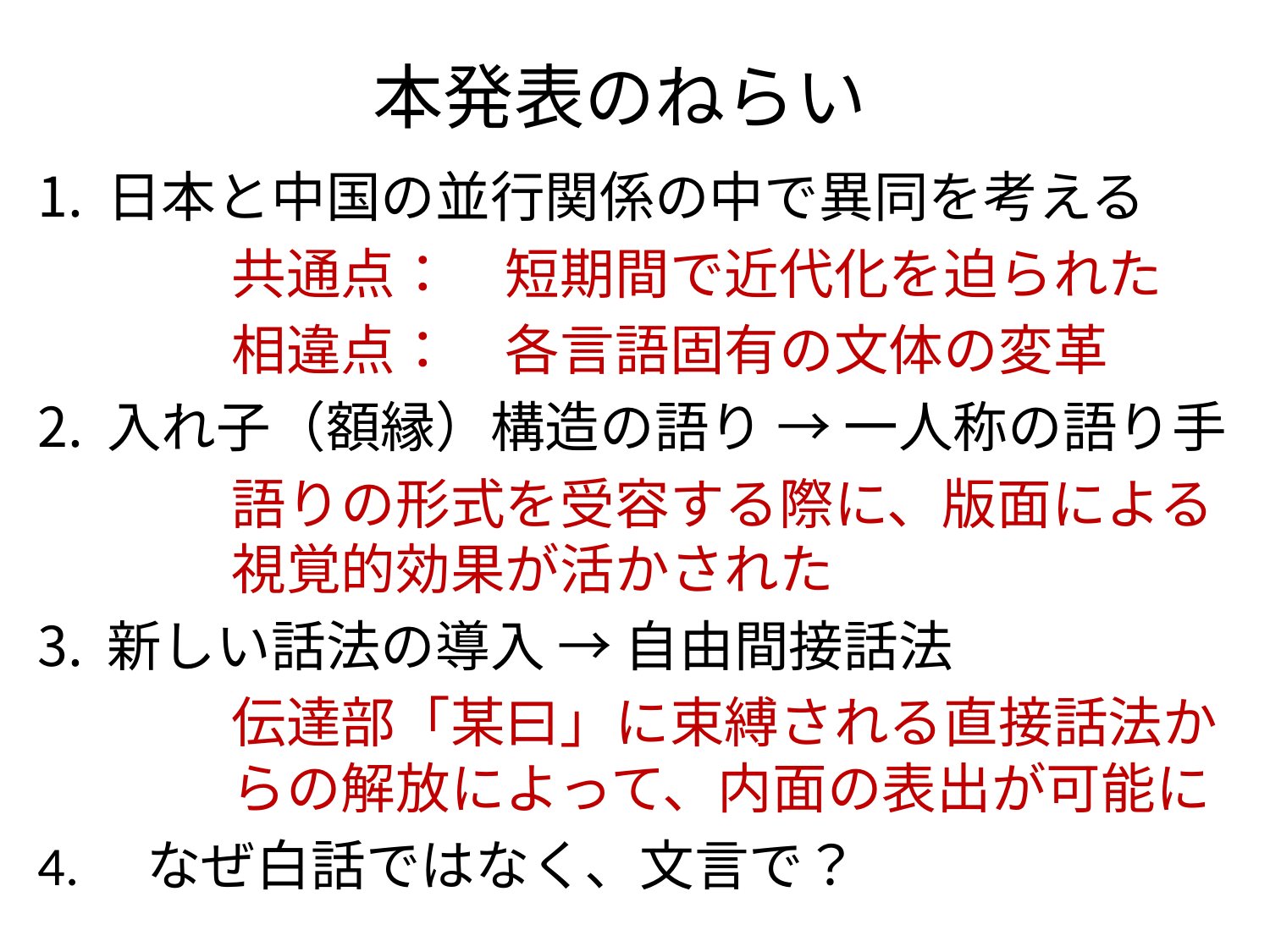

本発表のねらい
日本と中国の並行関係の中で異同を考える
共通点：　短期間で近代化を迫られた
相違点：　各言語固有の文体の変革
入れ子（額縁）構造の語り → 一人称の語り手
語りの形式を受容する際に、版面による視覚的効果が活かされた
新しい話法の導入 → 自由間接話法
伝達部「某曰」に束縛される直接話法からの解放によって、内面の表出が可能に
4.　なぜ白話ではなく、文言で？